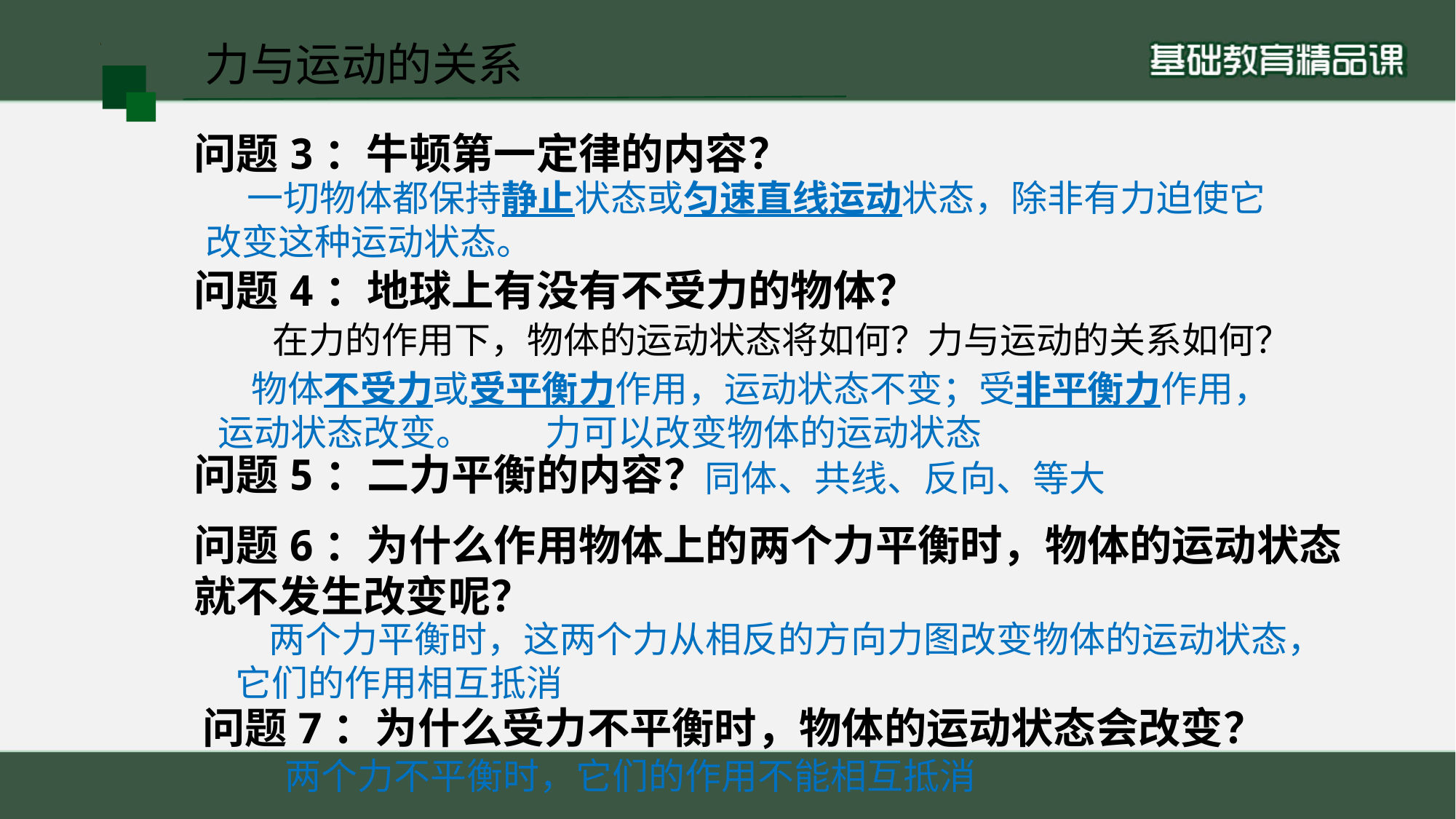

力与运动的关系

问题3：牛顿第一定律的内容？
    一切物体都保持静止状态或匀速直线运动状态，除非有力迫使它改变这种运动状态。
问题4：地球上有没有不受力的物体？
在力的作用下，物体的运动状态将如何？力与运动的关系如何？
   物体不受力或受平衡力作用，运动状态不变；受非平衡力作用，运动状态改变。
力可以改变物体的运动状态
问题5：二力平衡的内容？
同体、共线、反向、等大
问题6：为什么作用物体上的两个力平衡时，物体的运动状态就不发生改变呢？
   两个力平衡时，这两个力从相反的方向力图改变物体的运动状态，它们的作用相互抵消
问题7：为什么受力不平衡时，物体的运动状态会改变？
两个力不平衡时，它们的作用不能相互抵消